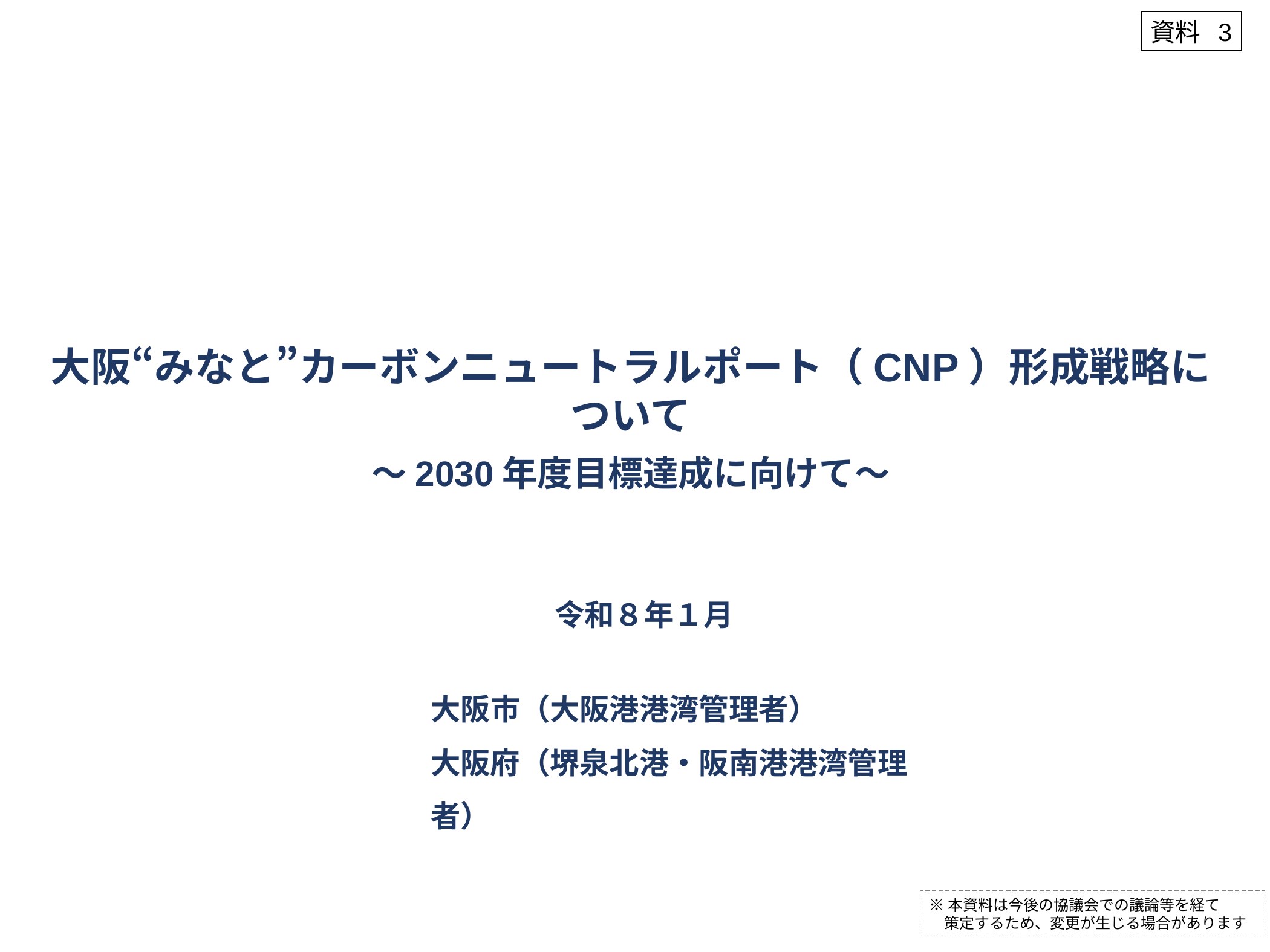

資料  3
大阪“みなと”カーボンニュートラルポート（CNP）形成戦略について
～2030年度目標達成に向けて～
令和８年１月
大阪市（大阪港港湾管理者）
大阪府（堺泉北港・阪南港港湾管理者）
※本資料は今後の協議会での議論等を経て
　策定するため、変更が生じる場合があります